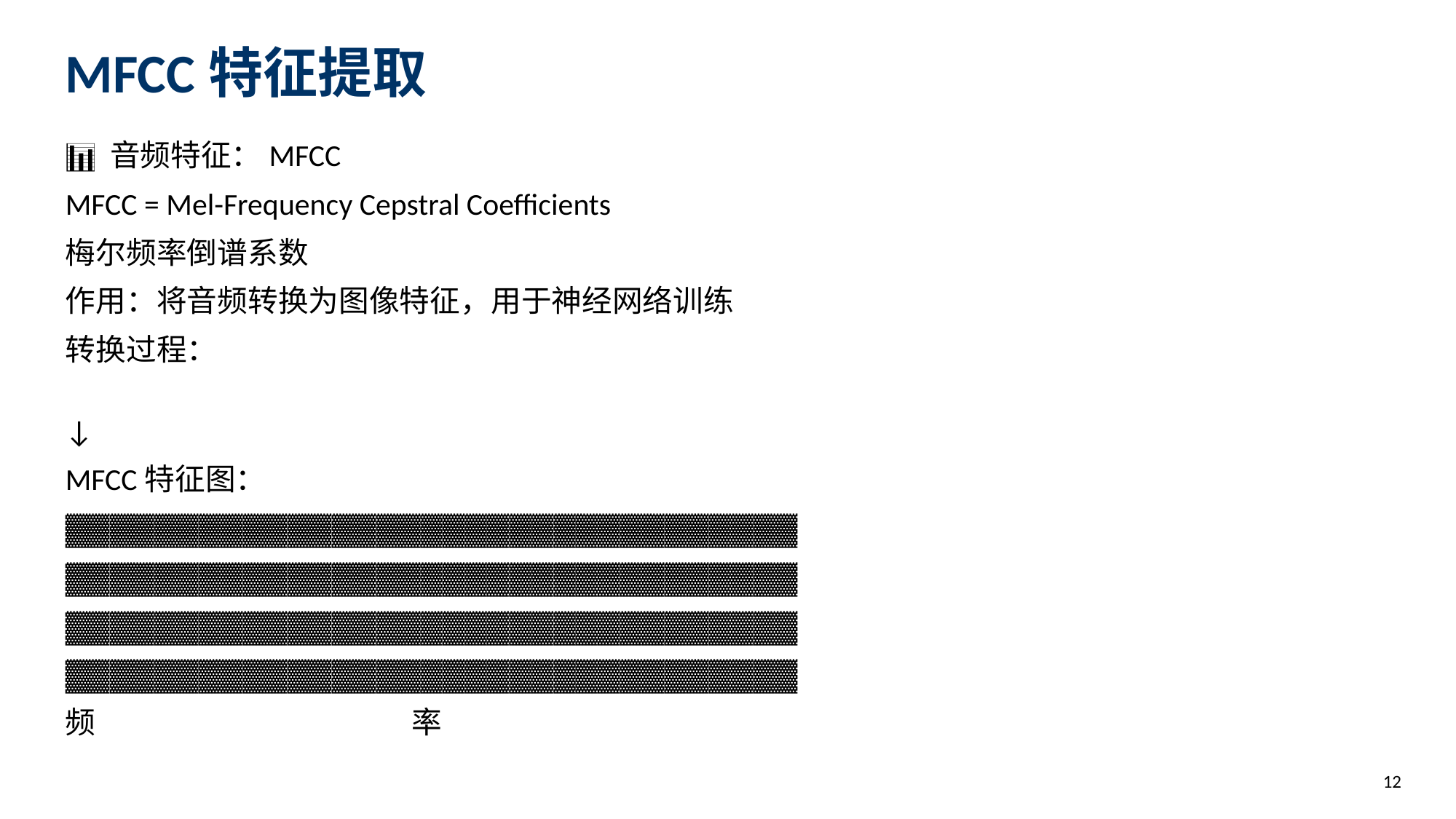

MFCC特征提取
📊 音频特征：MFCC
MFCC = Mel-Frequency Cepstral Coefficients
梅尔频率倒谱系数
作用：将音频转换为图像特征，用于神经网络训练
转换过程：

↓
MFCC特征图：
▓▓▓▓▓▓▓▓▓▓▓▓▓▓▓▓▓▓▓▓▓▓▓▓▓▓▓▓▓▓▓▓▓
▓▓▓▓▓▓▓▓▓▓▓▓▓▓▓▓▓▓▓▓▓▓▓▓▓▓▓▓▓▓▓▓▓
▓▓▓▓▓▓▓▓▓▓▓▓▓▓▓▓▓▓▓▓▓▓▓▓▓▓▓▓▓▓▓▓▓
▓▓▓▓▓▓▓▓▓▓▓▓▓▓▓▓▓▓▓▓▓▓▓▓▓▓▓▓▓▓▓▓▓
频                                               率

12